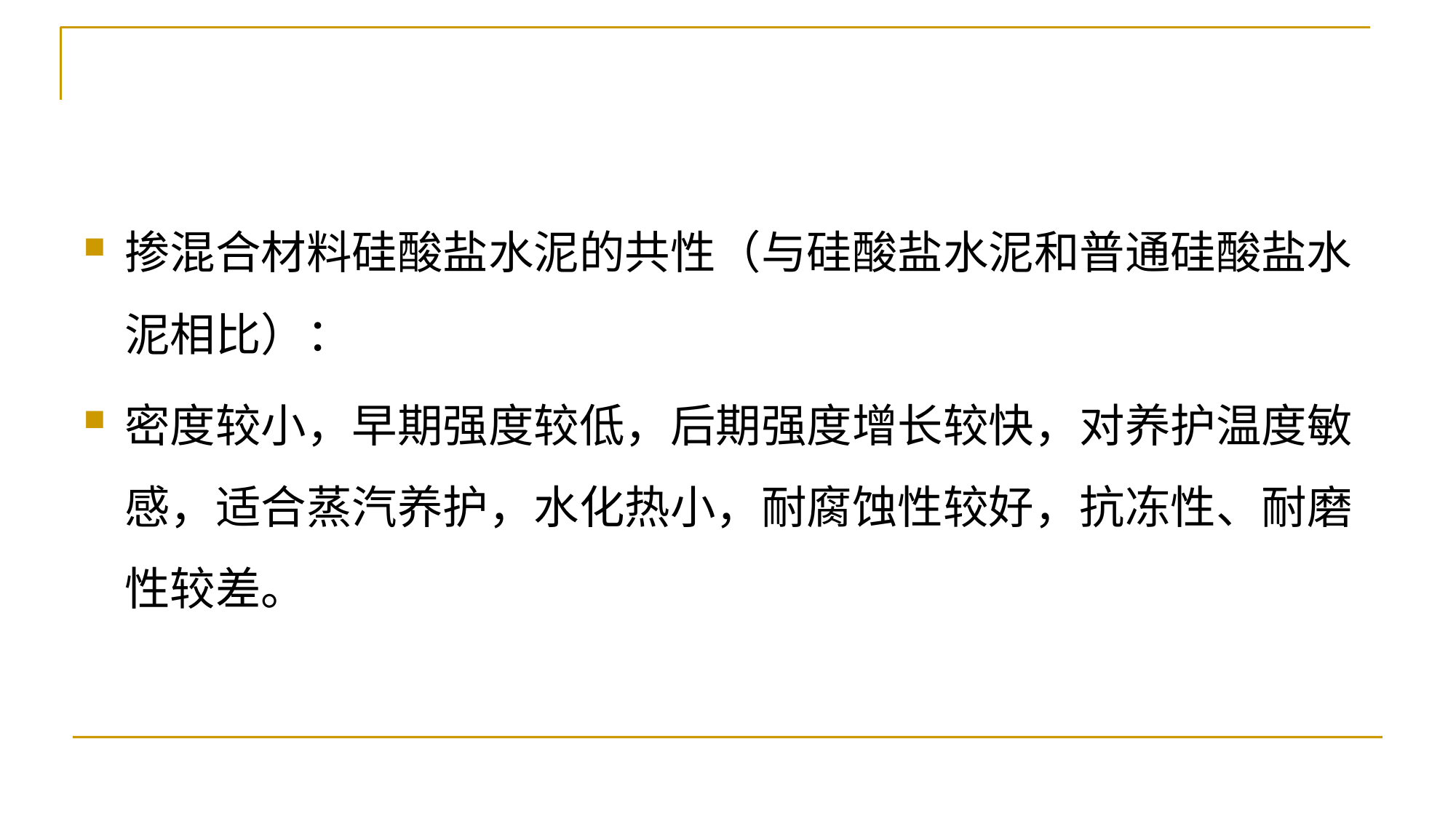

掺混合材料硅酸盐水泥的共性（与硅酸盐水泥和普通硅酸盐水泥相比）：
密度较小，早期强度较低，后期强度增长较快，对养护温度敏感，适合蒸汽养护，水化热小，耐腐蚀性较好，抗冻性、耐磨性较差。